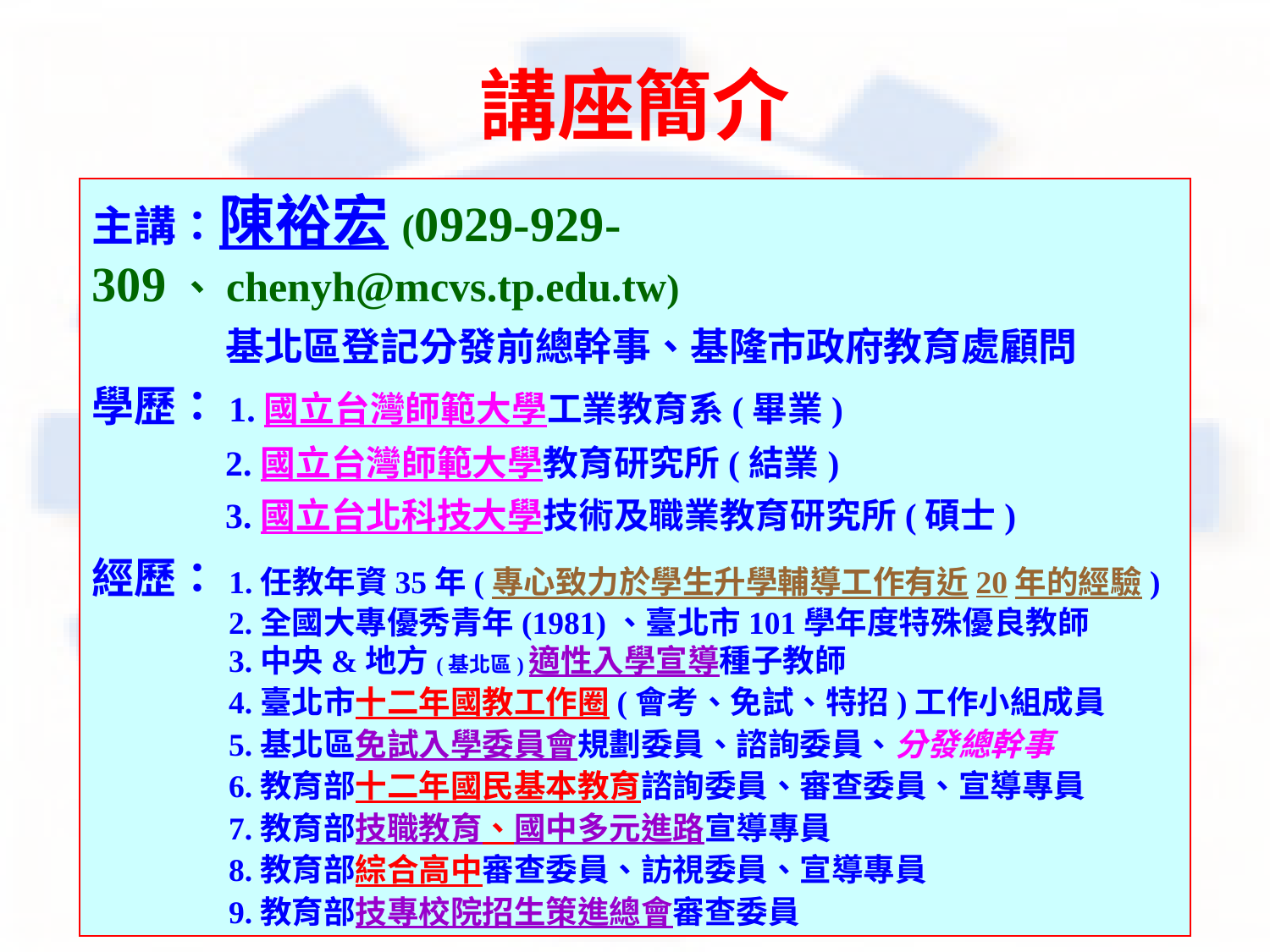

講座簡介

主講：陳裕宏(0929-929-309、chenyh@mcvs.tp.edu.tw)
              基北區登記分發前總幹事、基隆市政府教育處顧問
學歷：1.國立台灣師範大學工業教育系(畢業)
               2.國立台灣師範大學教育研究所(結業)
               3.國立台北科技大學技術及職業教育研究所(碩士)
經歷：1.任教年資35年(專心致力於學生升學輔導工作有近20年的經驗)
                 2.全國大專優秀青年(1981)、臺北市101學年度特殊優良教師
                 3.中央&地方(基北區)適性入學宣導種子教師
                 4.臺北市十二年國教工作圈(會考、免試、特招)工作小組成員
                 5.基北區免試入學委員會規劃委員、諮詢委員、分發總幹事
                 6.教育部十二年國民基本教育諮詢委員、審查委員、宣導專員
                 7.教育部技職教育、國中多元進路宣導專員
                 8.教育部綜合高中審查委員、訪視委員、宣導專員
                 9.教育部技專校院招生策進總會審查委員